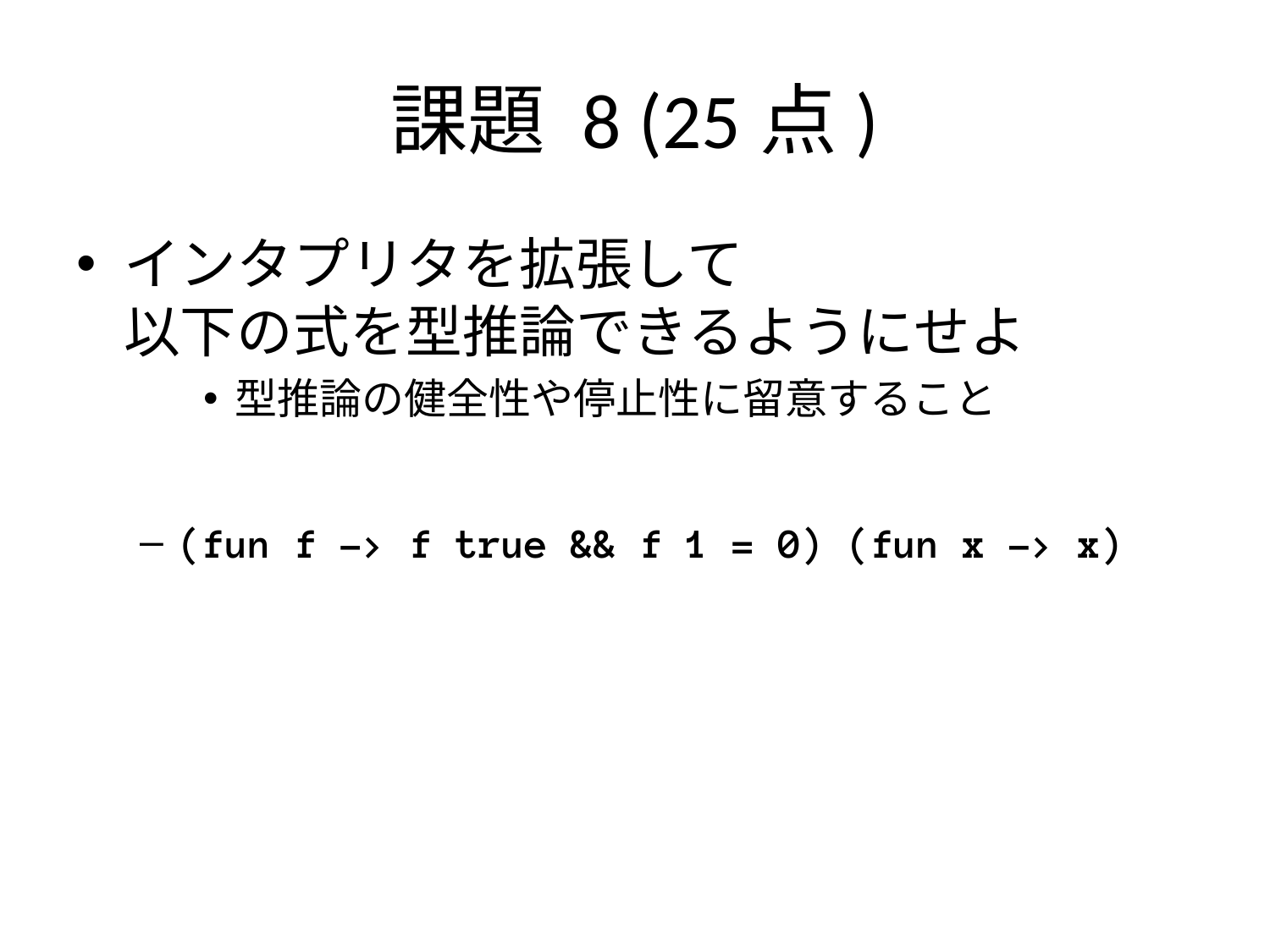

# 課題 8 (25点)
インタプリタを拡張して
以下の式を型推論できるようにせよ
型推論の健全性や停止性に留意すること

(fun f -> f true && f 1 = 0) (fun x -> x)